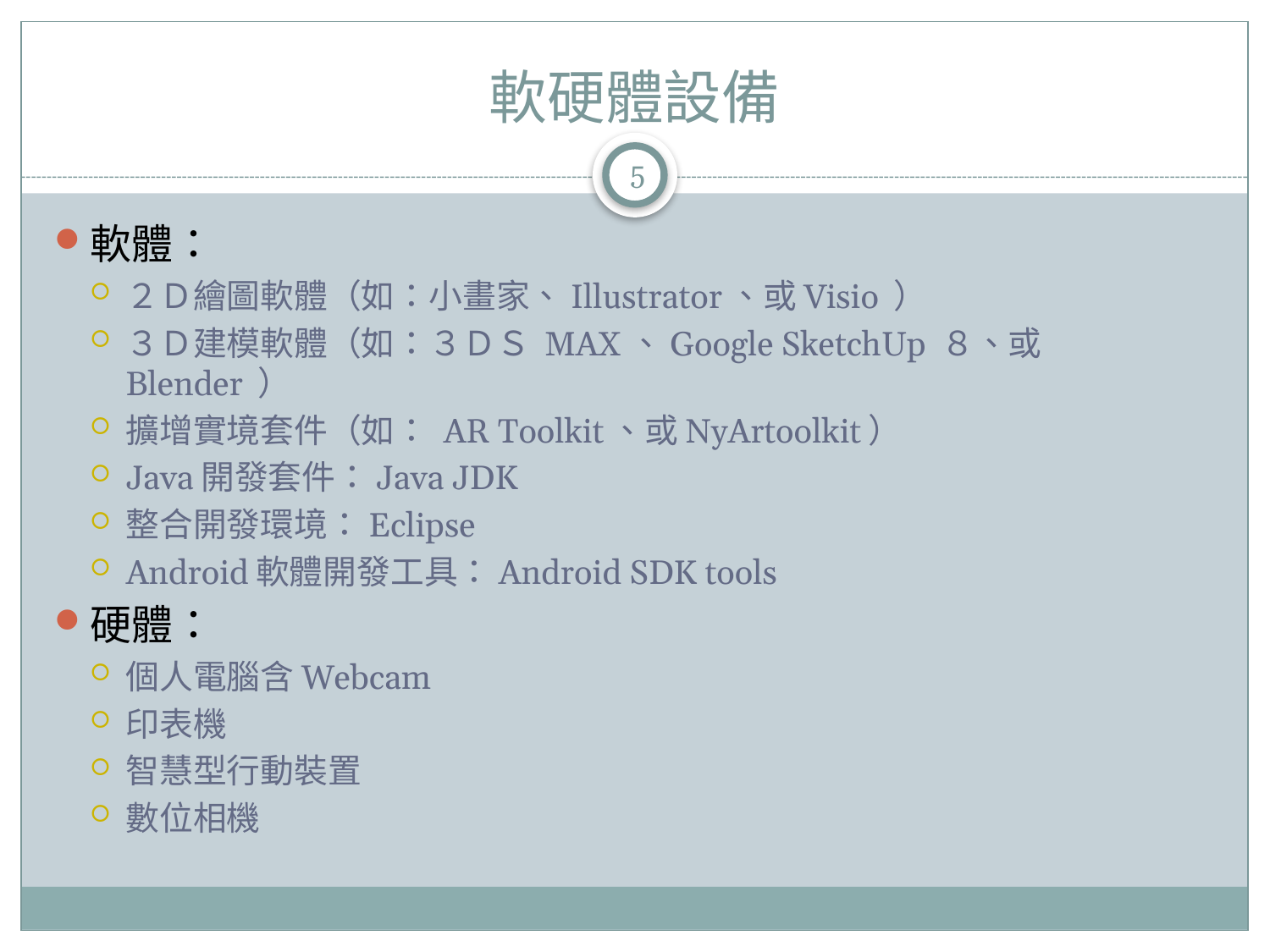

# 軟硬體設備
5
軟體：
２Ｄ繪圖軟體（如：小畫家、Illustrator、或Visio ）
３Ｄ建模軟體（如：３ＤＳ MAX、Google SketchUp ８、或Blender ）
擴增實境套件（如： AR Toolkit、或NyArtoolkit）
Java開發套件：Java JDK
整合開發環境：Eclipse
Android軟體開發工具：Android SDK tools
硬體：
個人電腦含Webcam
印表機
智慧型行動裝置
數位相機